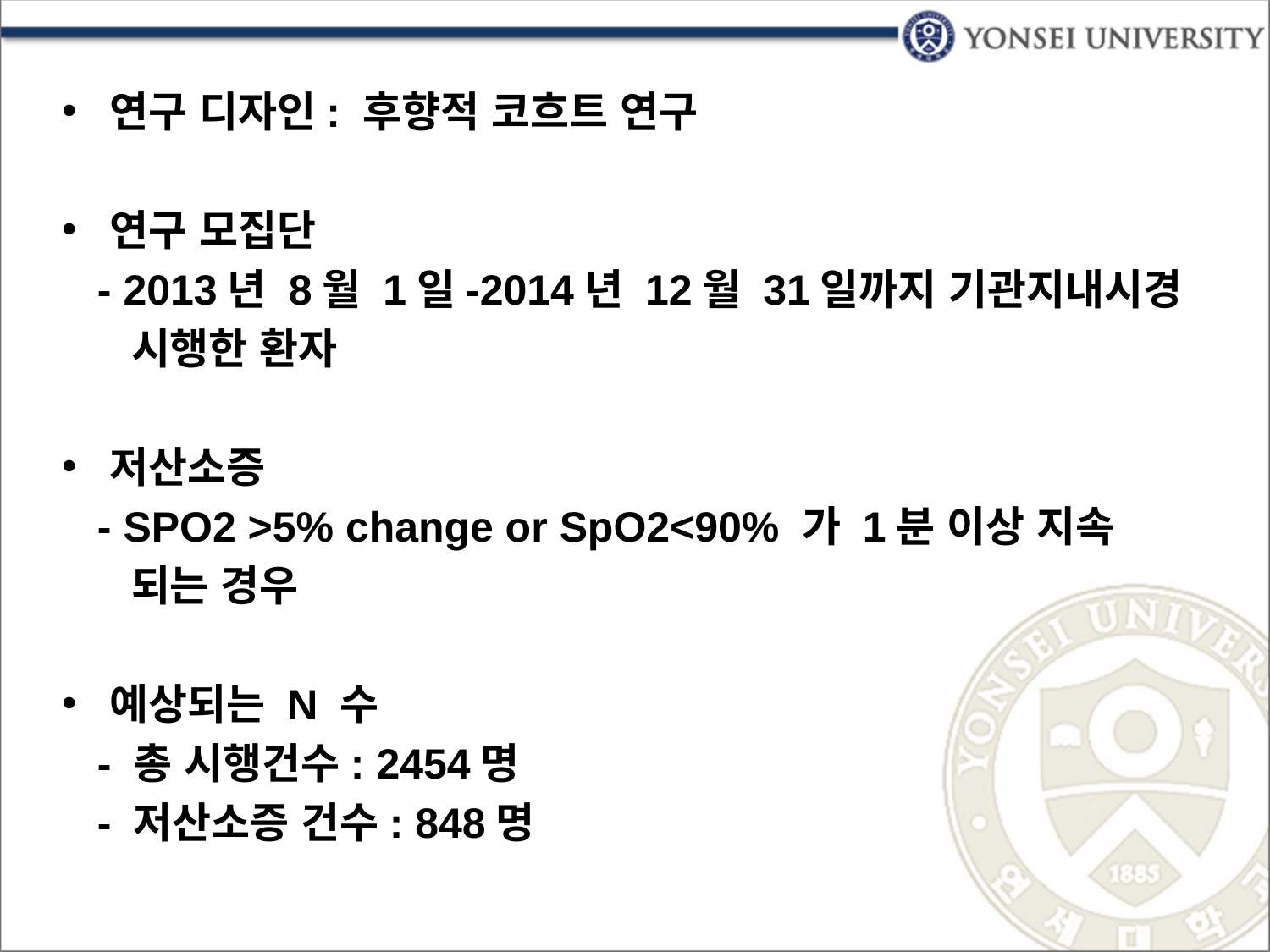

연구 디자인: 후향적 코흐트 연구

연구 모집단
   - 2013년 8월 1일-2014년 12월 31일까지 기관지내시경
     시행한 환자

저산소증
   - SPO2 >5% change or SpO2<90% 가 1분 이상 지속
     되는 경우

예상되는 N 수
   - 총 시행건수: 2454명
   - 저산소증 건수: 848명